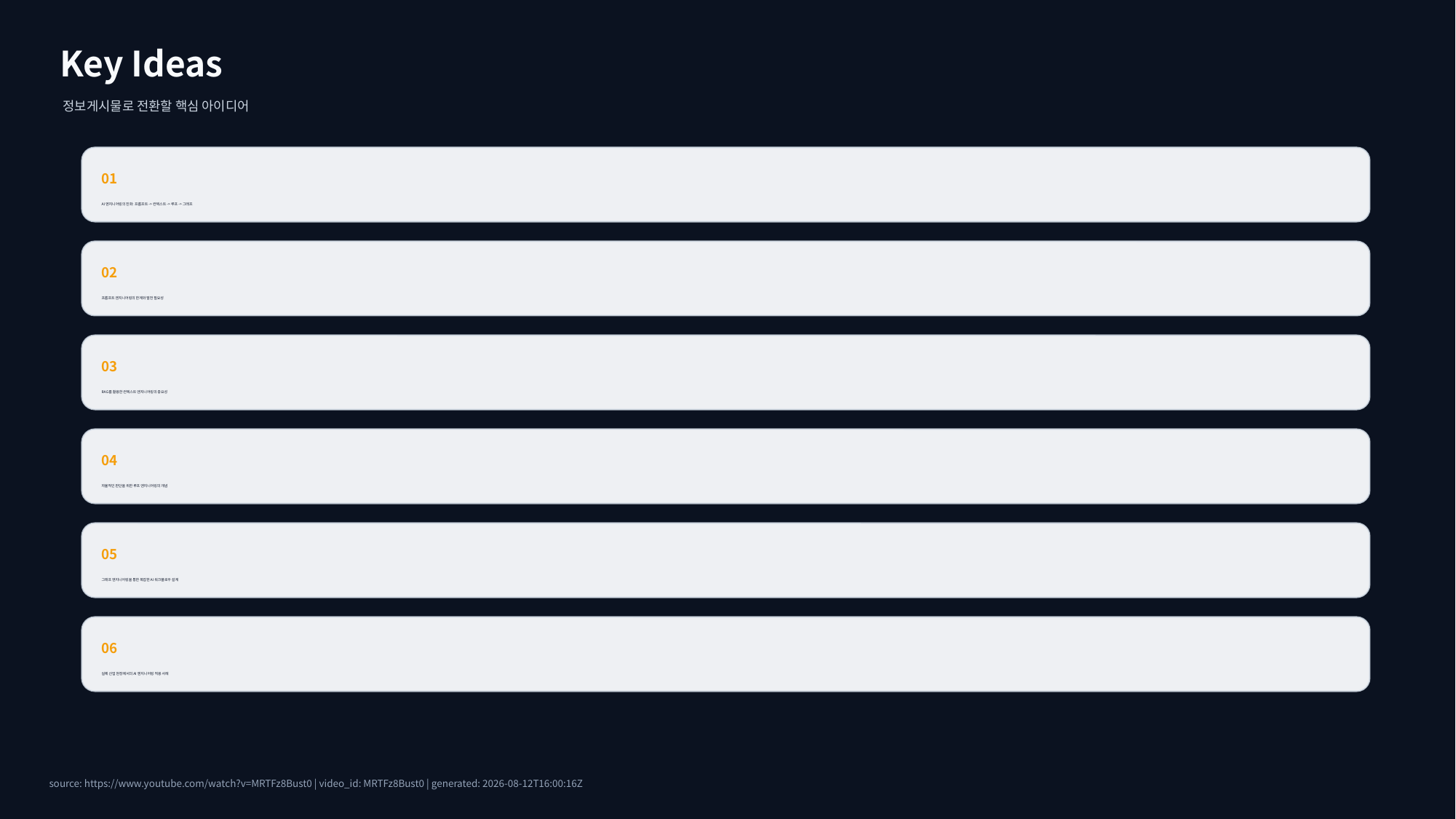

Key Ideas
정보게시물로 전환할 핵심 아이디어

01
AI 엔지니어링의 진화: 프롬프트 -> 컨텍스트 -> 루프 -> 그래프

02
프롬프트 엔지니어링의 한계와 발전 필요성

03
RAG를 활용한 컨텍스트 엔지니어링의 중요성

04
자율적인 판단을 위한 루프 엔지니어링의 개념

05
그래프 엔지니어링을 통한 복잡한 AI 워크플로우 설계

06
실제 산업 현장에서의 AI 엔지니어링 적용 사례
source: https://www.youtube.com/watch?v=MRTFz8Bust0 | video_id: MRTFz8Bust0 | generated: 2026-08-12T16:00:16Z